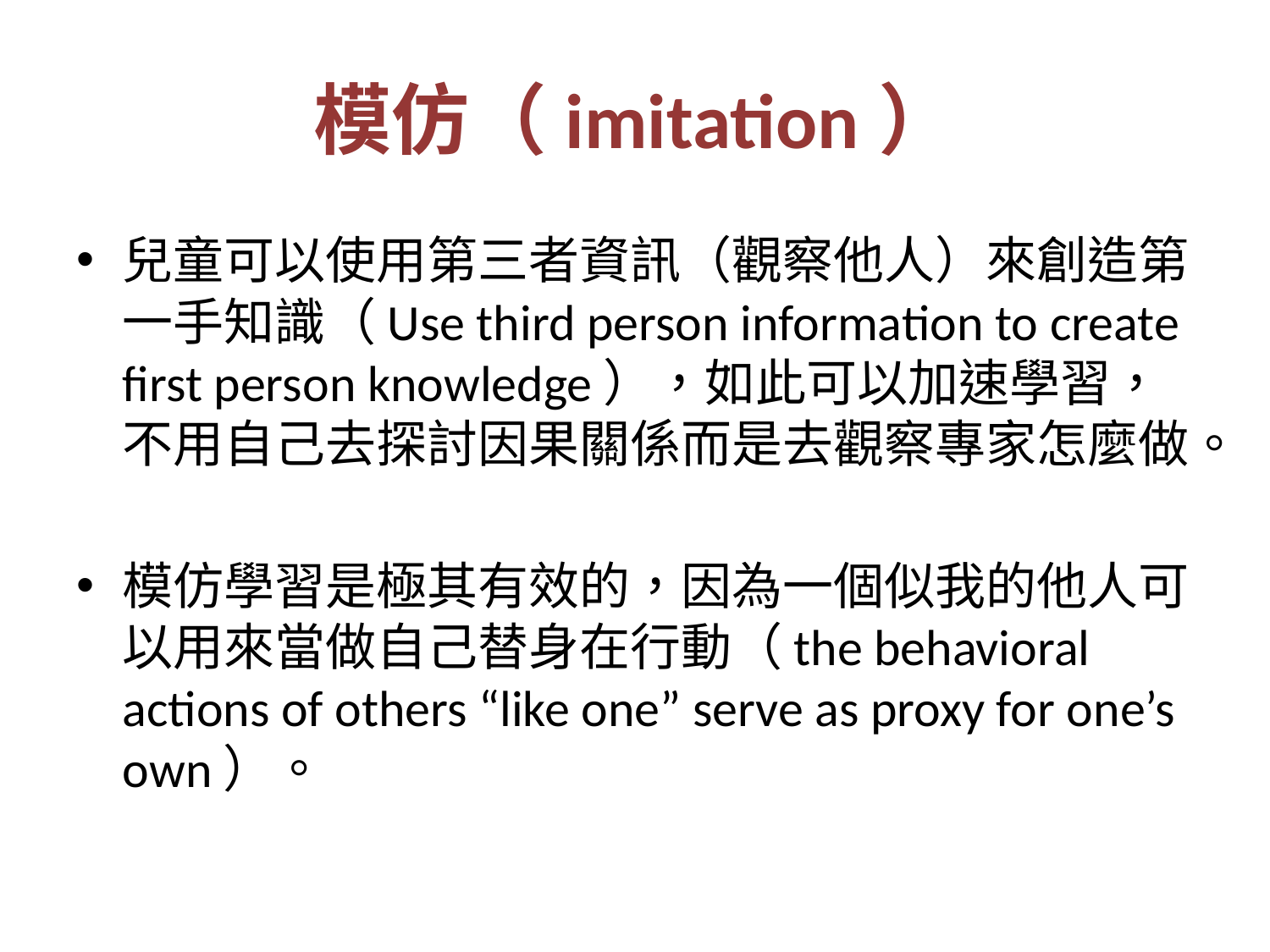

# 模仿（imitation）
兒童可以使用第三者資訊（觀察他人）來創造第一手知識（Use third person information to create first person knowledge），如此可以加速學習，不用自己去探討因果關係而是去觀察專家怎麼做。

模仿學習是極其有效的，因為一個似我的他人可以用來當做自己替身在行動（the behavioral actions of others “like one” serve as proxy for one’s own）。